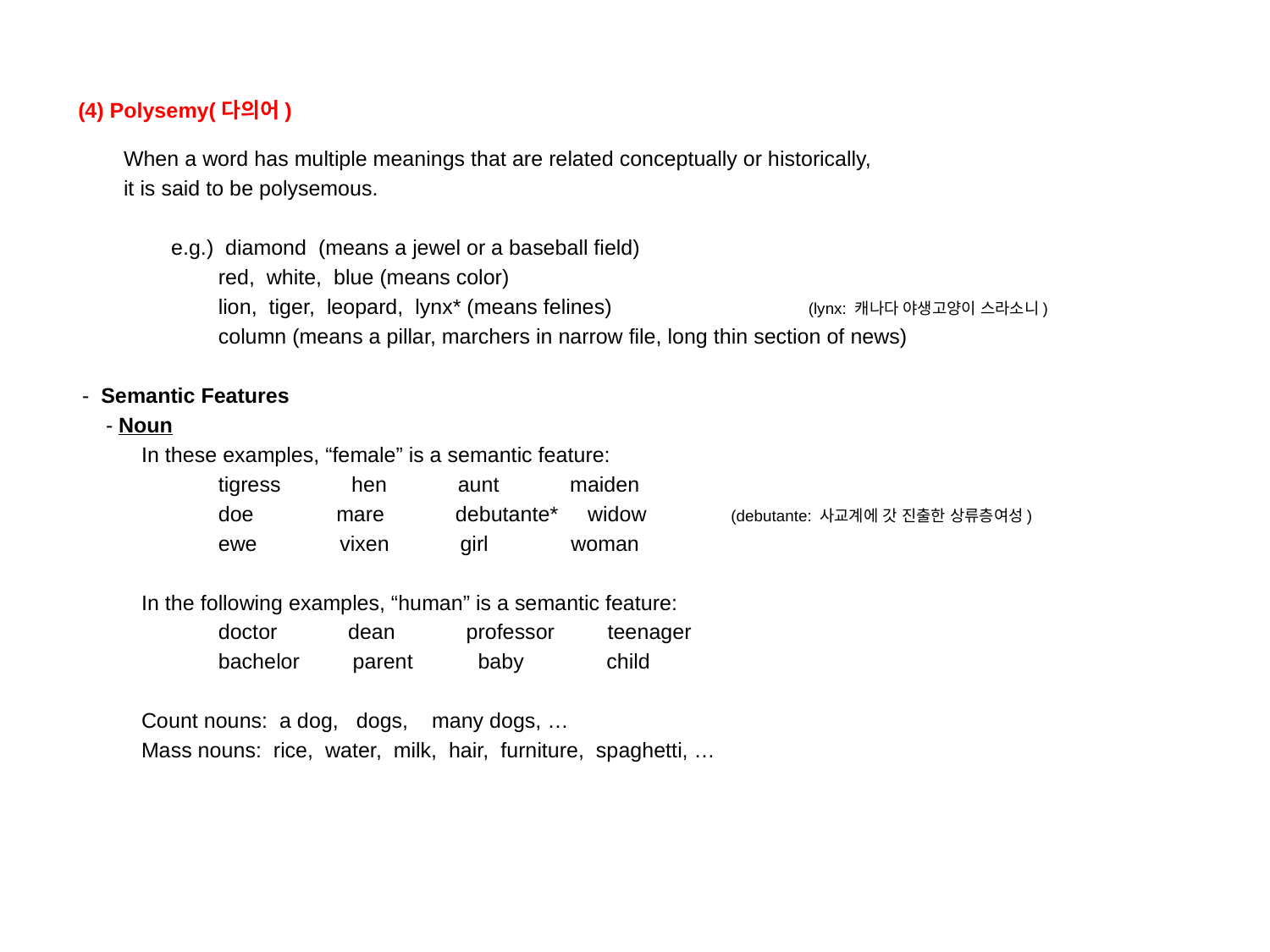

# (4) Polysemy(다의어)
        When a word has multiple meanings that are related conceptually or historically,
        it is said to be polysemous.

                e.g.)  diamond  (means a jewel or a baseball field)
                        red,  white,  blue (means color)
                        lion,  tiger,  leopard,  lynx* (means felines)                                 (lynx: 캐나다 야생고양이 스라소니)
                        column (means a pillar, marchers in narrow file, long thin section of news)

 -  Semantic Features
     - Noun
           In these examples, “female” is a semantic feature:
                        tigress            hen            aunt            maiden
                        doe              mare            debutante*     widow              (debutante: 사교계에 갓 진출한 상류층여성)
                        ewe              vixen            girl              woman

           In the following examples, “human” is a semantic feature:
                        doctor            dean            professor         teenager
                        bachelor         parent           baby              child

           Count nouns:  a dog,   dogs,    many dogs, …
           Mass nouns:  rice,  water,  milk,  hair,  furniture,  spaghetti, …